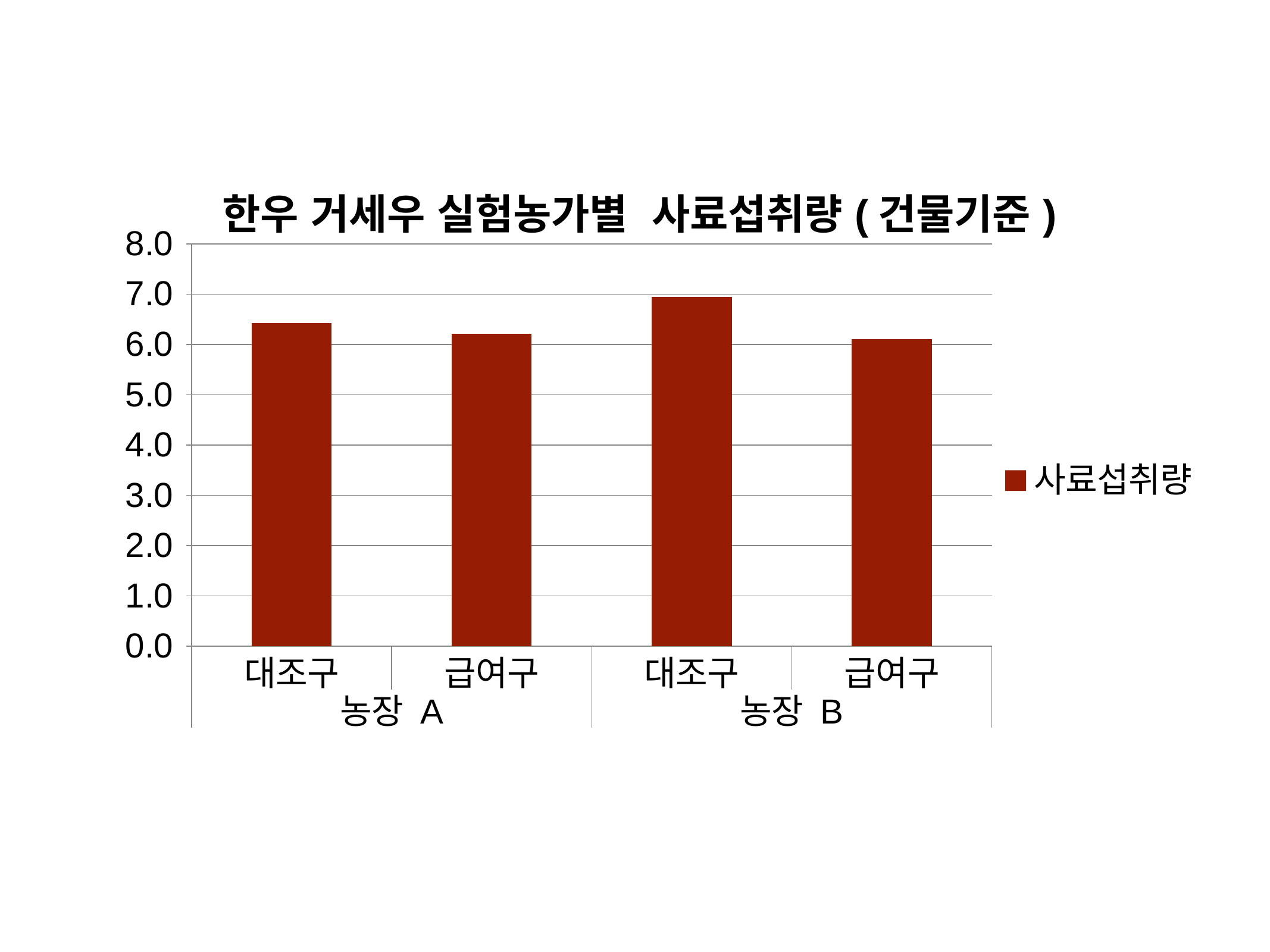

### Chart: 한우 거세우 실험농가별  사료섭취량(건물기준)

| Category | 사료섭취량 |
|---|---|
| 대조구 | 6.43 |
| 급여구 | 6.21 |
| 대조구 | 6.95 |
| 급여구 | 6.1 |